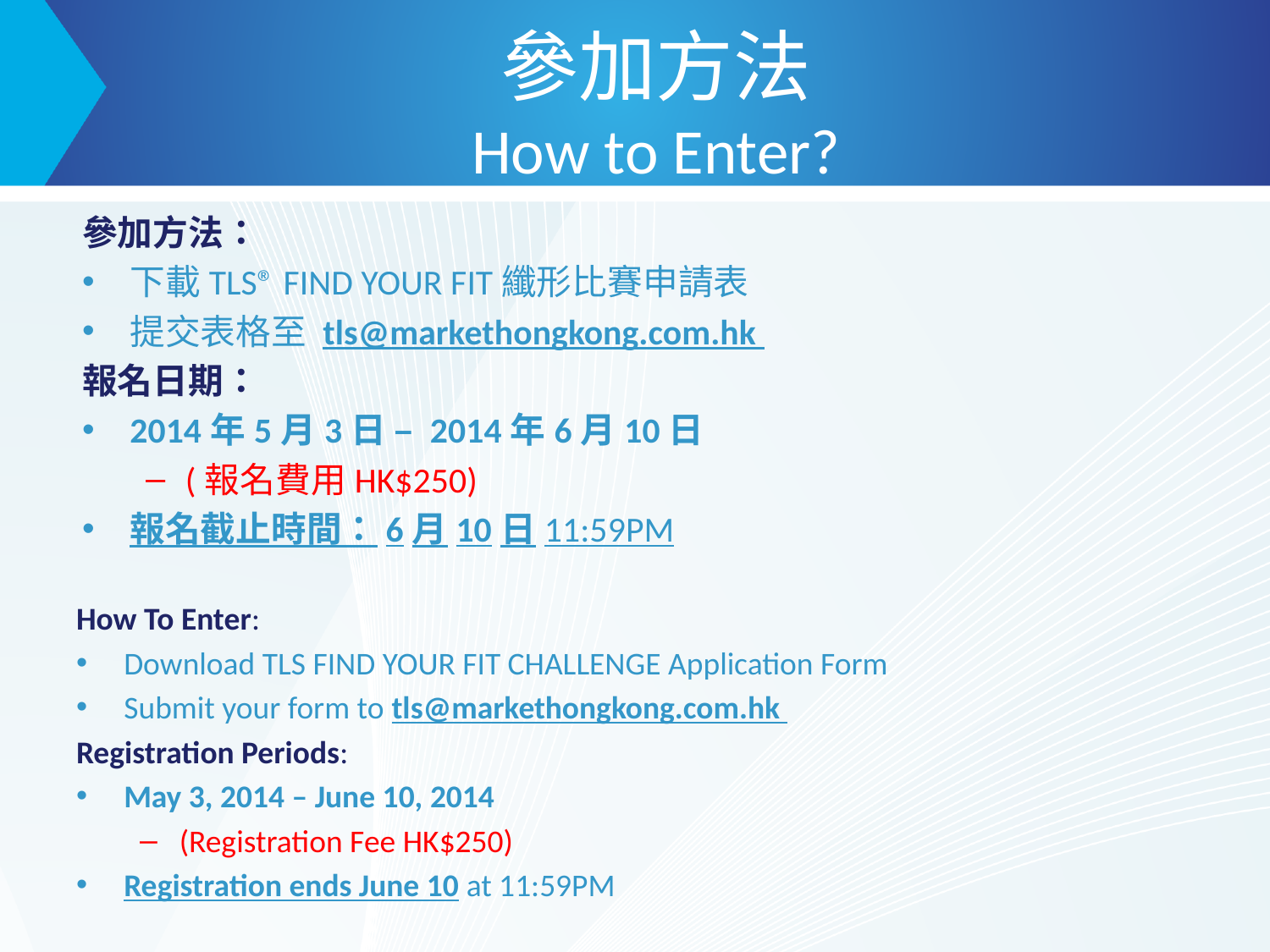

參加方法
How to Enter?
參加方法：
下載TLS® FIND YOUR FIT纖形比賽申請表
提交表格至 tls@markethongkong.com.hk
報名日期：
2014年5月3日 – 2014年6月10日
(報名費用HK$250)
報名截止時間：6月10日11:59PM
How To Enter:
Download TLS FIND YOUR FIT CHALLENGE Application Form
Submit your form to tls@markethongkong.com.hk
Registration Periods:
May 3, 2014 – June 10, 2014
(Registration Fee HK$250)
Registration ends June 10 at 11:59PM